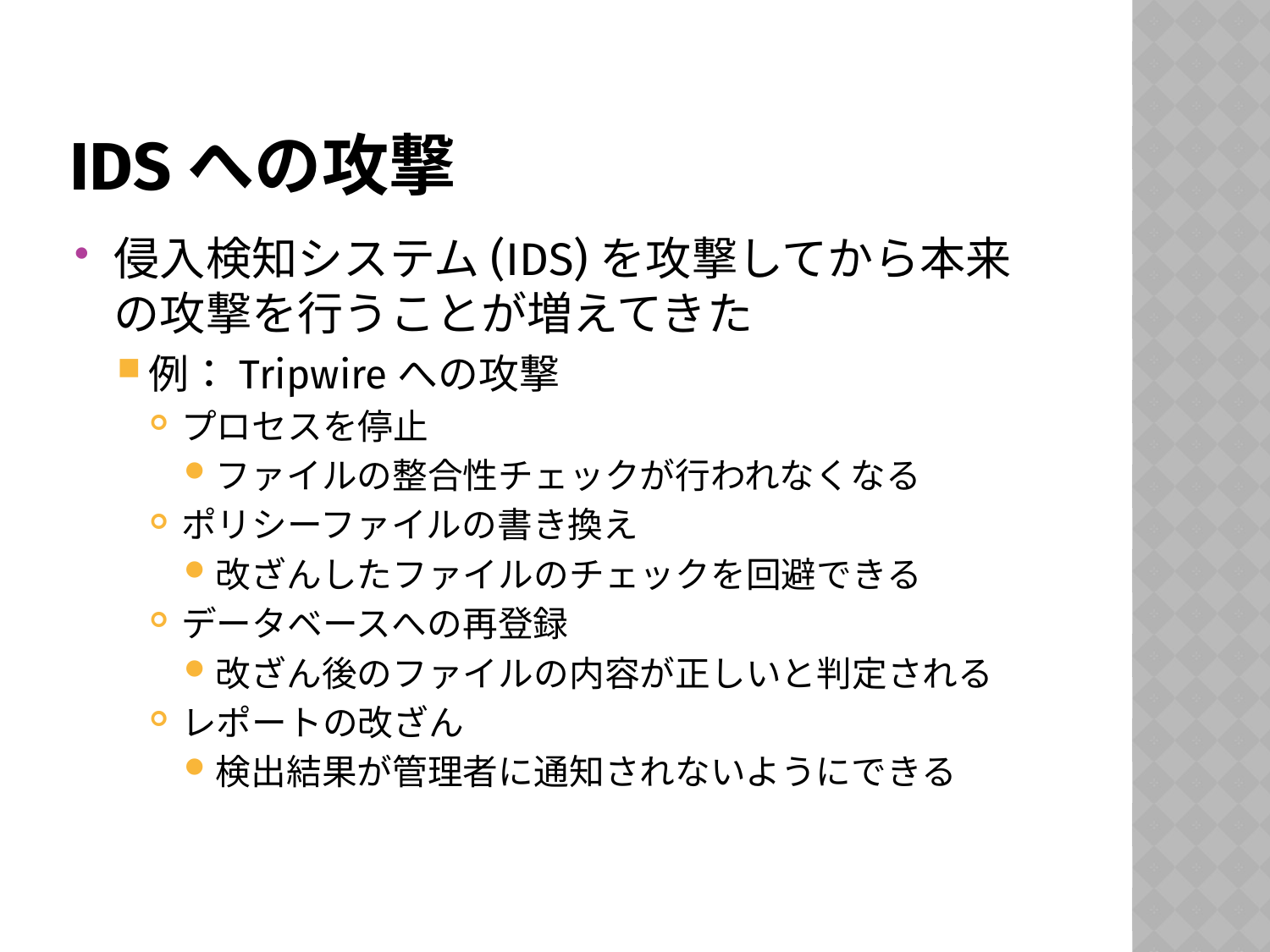

# IDSへの攻撃
侵入検知システム(IDS)を攻撃してから本来の攻撃を行うことが増えてきた
例：Tripwireへの攻撃
プロセスを停止
ファイルの整合性チェックが行われなくなる
ポリシーファイルの書き換え
改ざんしたファイルのチェックを回避できる
データベースへの再登録
改ざん後のファイルの内容が正しいと判定される
レポートの改ざん
検出結果が管理者に通知されないようにできる